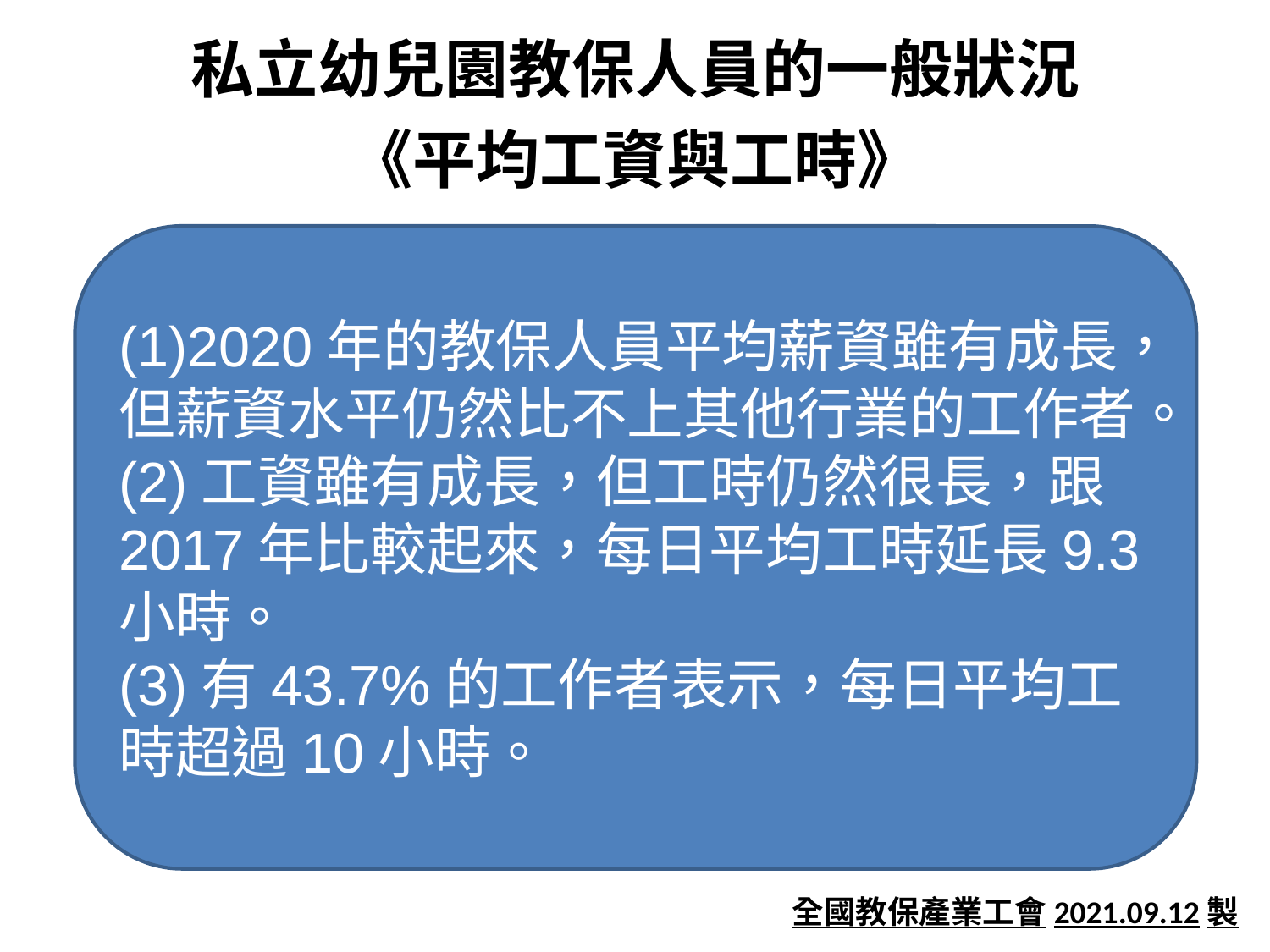

# 私立幼兒園教保人員的一般狀況
《平均工資與工時》
(1)2020年的教保人員平均薪資雖有成長，但薪資水平仍然比不上其他行業的工作者。
(2)工資雖有成長，但工時仍然很長，跟2017年比較起來，每日平均工時延長9.3小時。
(3)有43.7%的工作者表示，每日平均工時超過10小時。
全國教保產業工會2021.09.12製